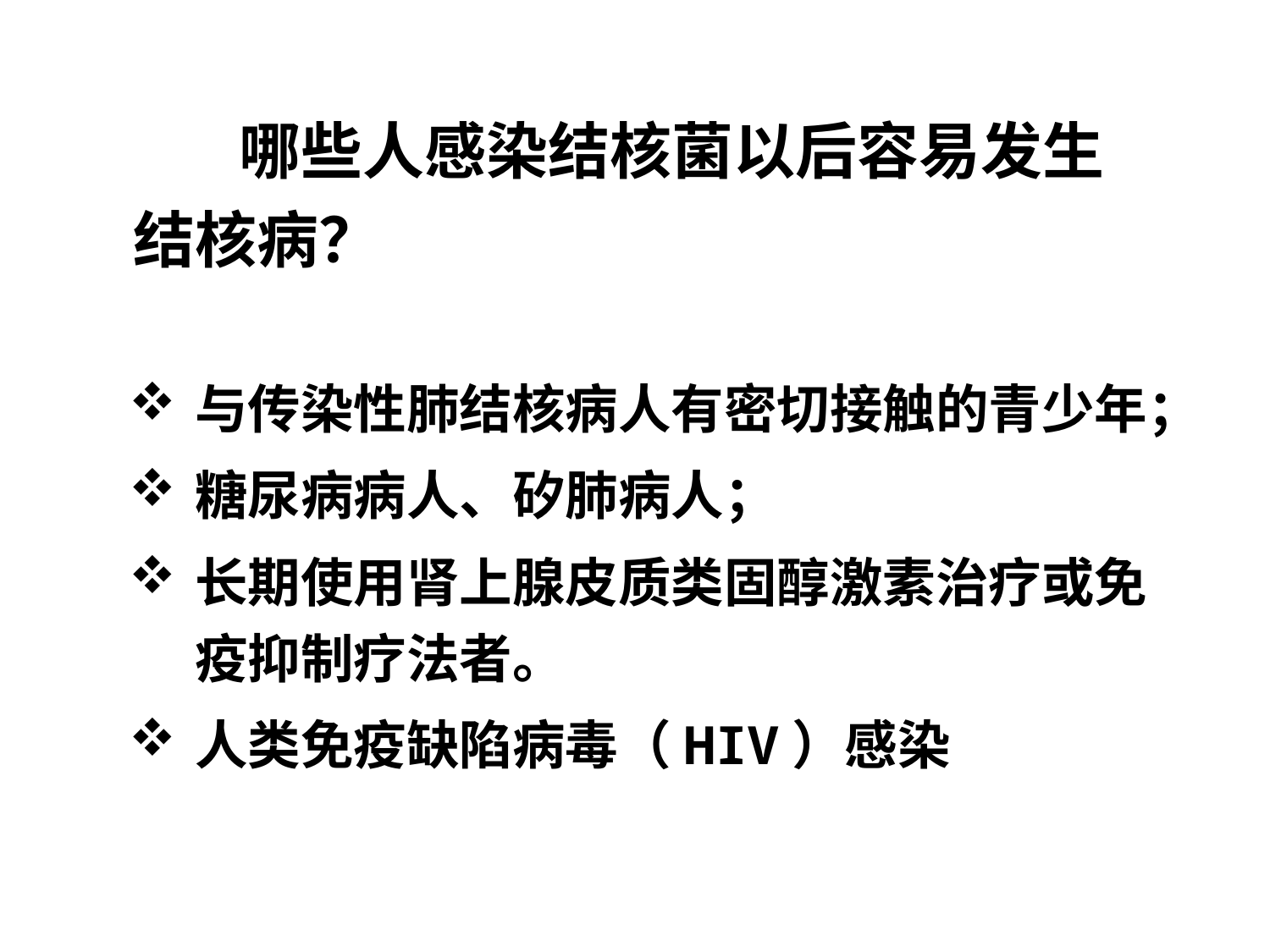

# 哪些人感染结核菌以后容易发生结核病？
与传染性肺结核病人有密切接触的青少年；
糖尿病病人、矽肺病人；
长期使用肾上腺皮质类固醇激素治疗或免疫抑制疗法者。
人类免疫缺陷病毒（HIV）感染